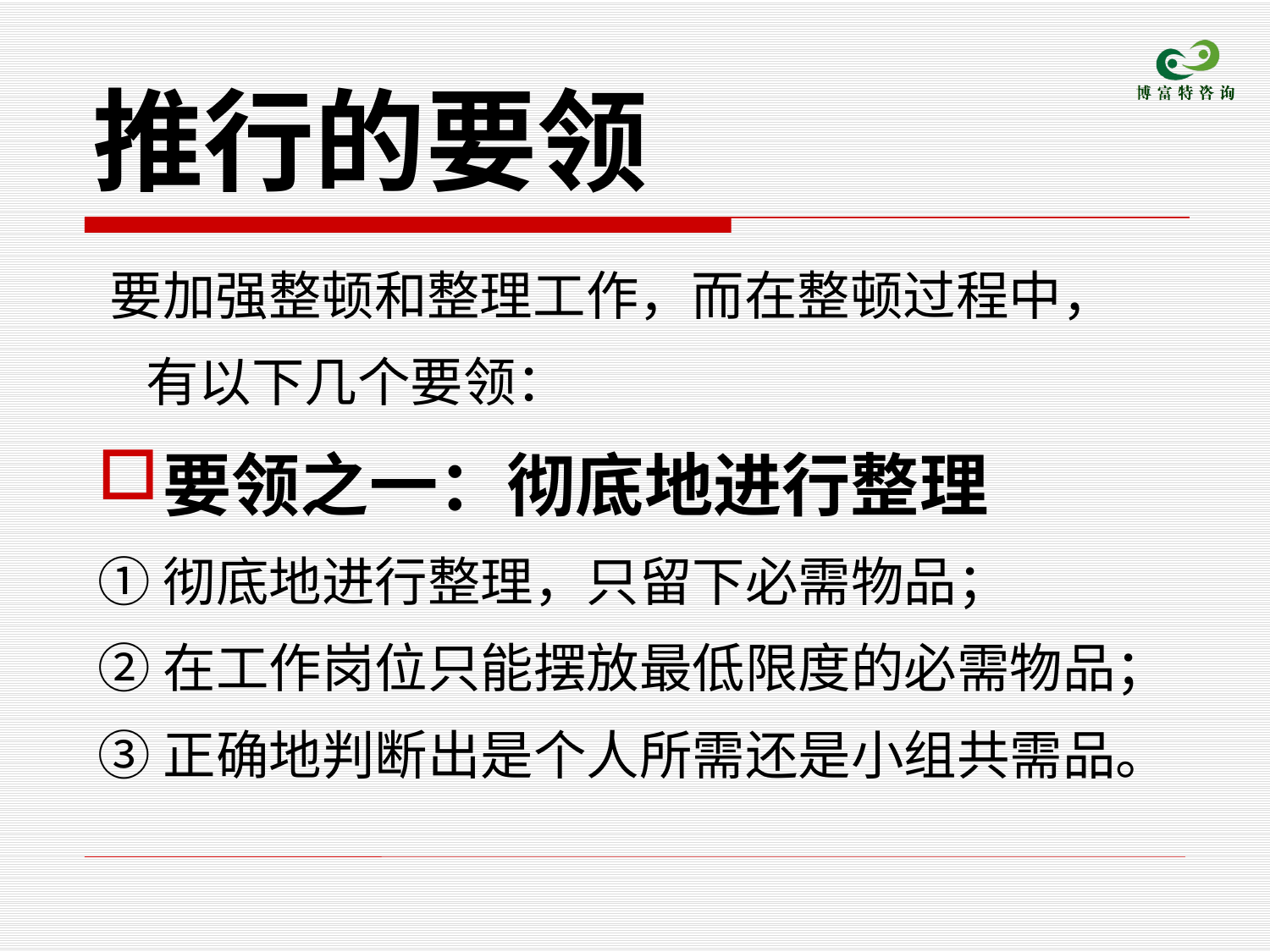

# 推行的要领

 要加强整顿和整理工作，而在整顿过程中，
   有以下几个要领：
要领之一：彻底地进行整理
①彻底地进行整理，只留下必需物品；
②在工作岗位只能摆放最低限度的必需物品；
③正确地判断出是个人所需还是小组共需品。
139